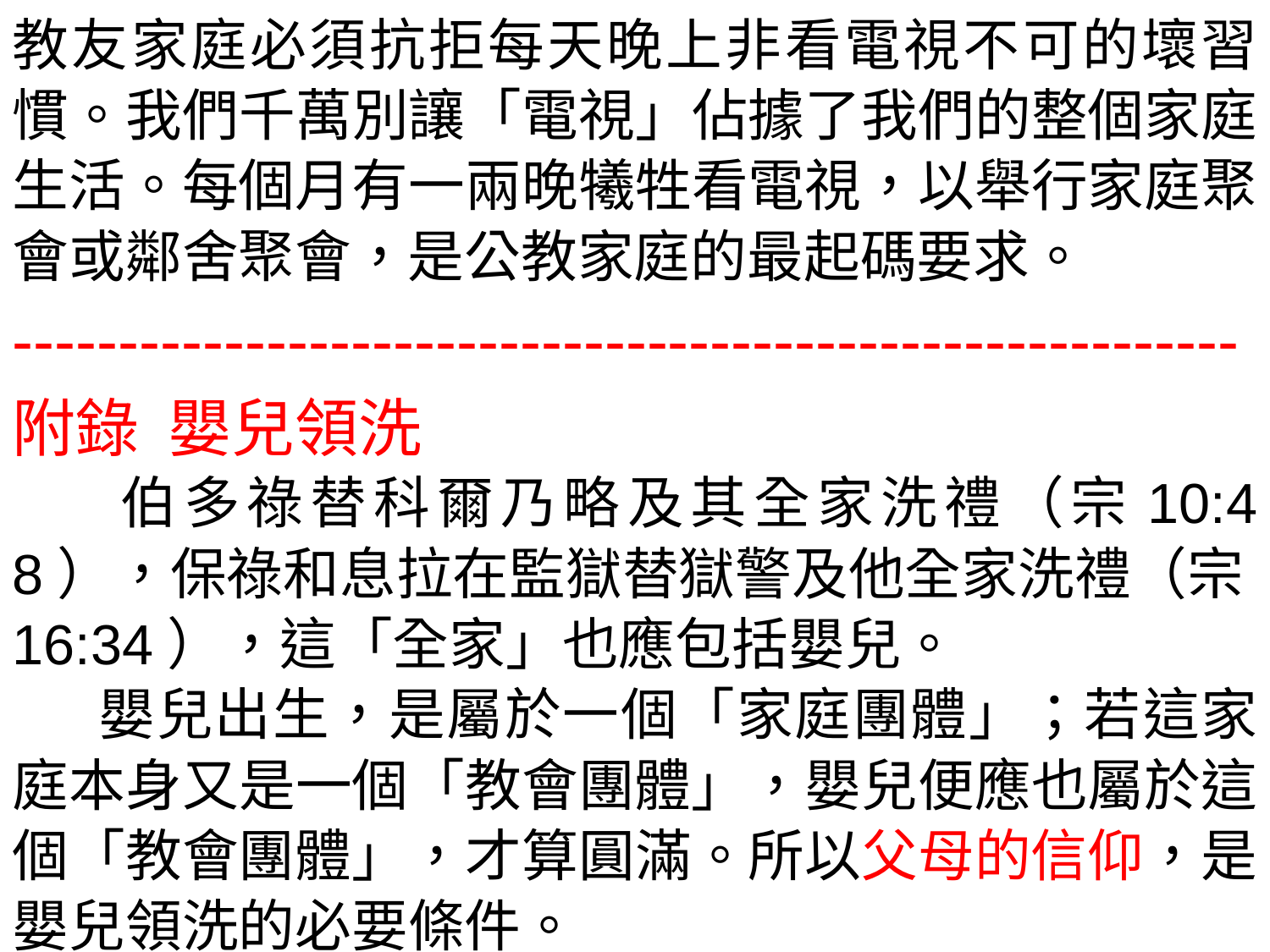

教友家庭必須抗拒每天晚上非看電視不可的壞習慣。我們千萬別讓「電視」佔據了我們的整個家庭生活。每個月有一兩晚犧牲看電視，以舉行家庭聚會或鄰舍聚會，是公教家庭的最起碼要求。
----------------------------------------------------------
附錄  嬰兒領洗
     伯多祿替科爾乃略及其全家洗禮（宗10:48），保祿和息拉在監獄替獄警及他全家洗禮（宗16:34），這「全家」也應包括嬰兒。
     嬰兒出生，是屬於一個「家庭團體」；若這家庭本身又是一個「教會團體」，嬰兒便應也屬於這個「教會團體」，才算圓滿。所以父母的信仰，是嬰兒領洗的必要條件。